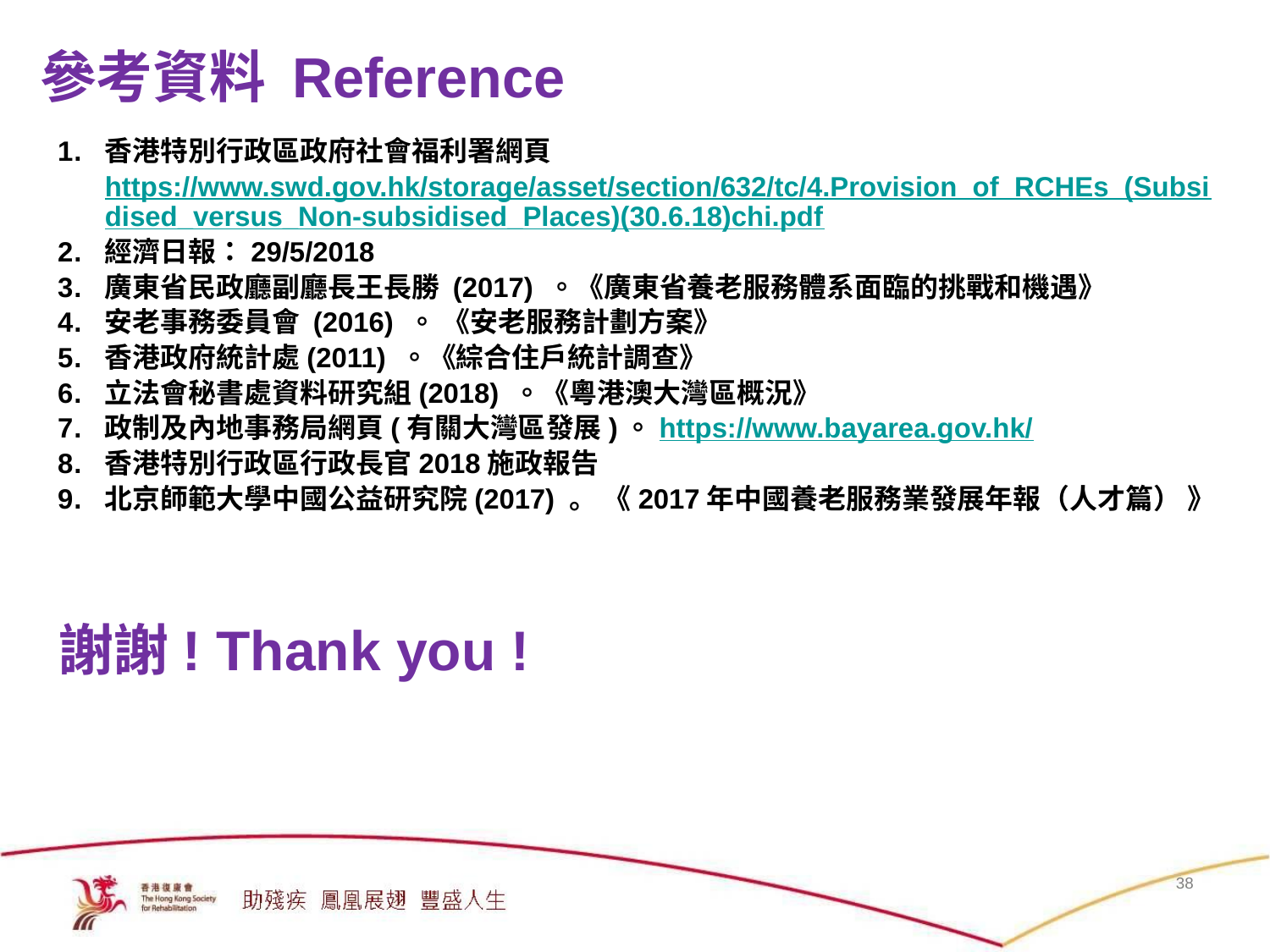

# 參考資料 Reference
香港特別行政區政府社會福利署網頁 https://www.swd.gov.hk/storage/asset/section/632/tc/4.Provision_of_RCHEs_(Subsidised_versus_Non-subsidised_Places)(30.6.18)chi.pdf
經濟日報：29/5/2018
廣東省民政廳副廳長王長勝 (2017) 。《廣東省養老服務體系面臨的挑戰和機遇》
安老事務委員會 (2016) 。 《安老服務計劃方案》
香港政府統計處(2011) 。《綜合住戶統計調查》
立法會秘書處資料研究組(2018) 。《粵港澳大灣區概況》
政制及內地事務局網頁(有關大灣區發展)。https://www.bayarea.gov.hk/
香港特別行政區行政長官2018施政報告
北京師範大學中國公益研究院(2017) 。 《2017年中國養老服務業發展年報（人才篇） 》

謝謝! Thank you !

38